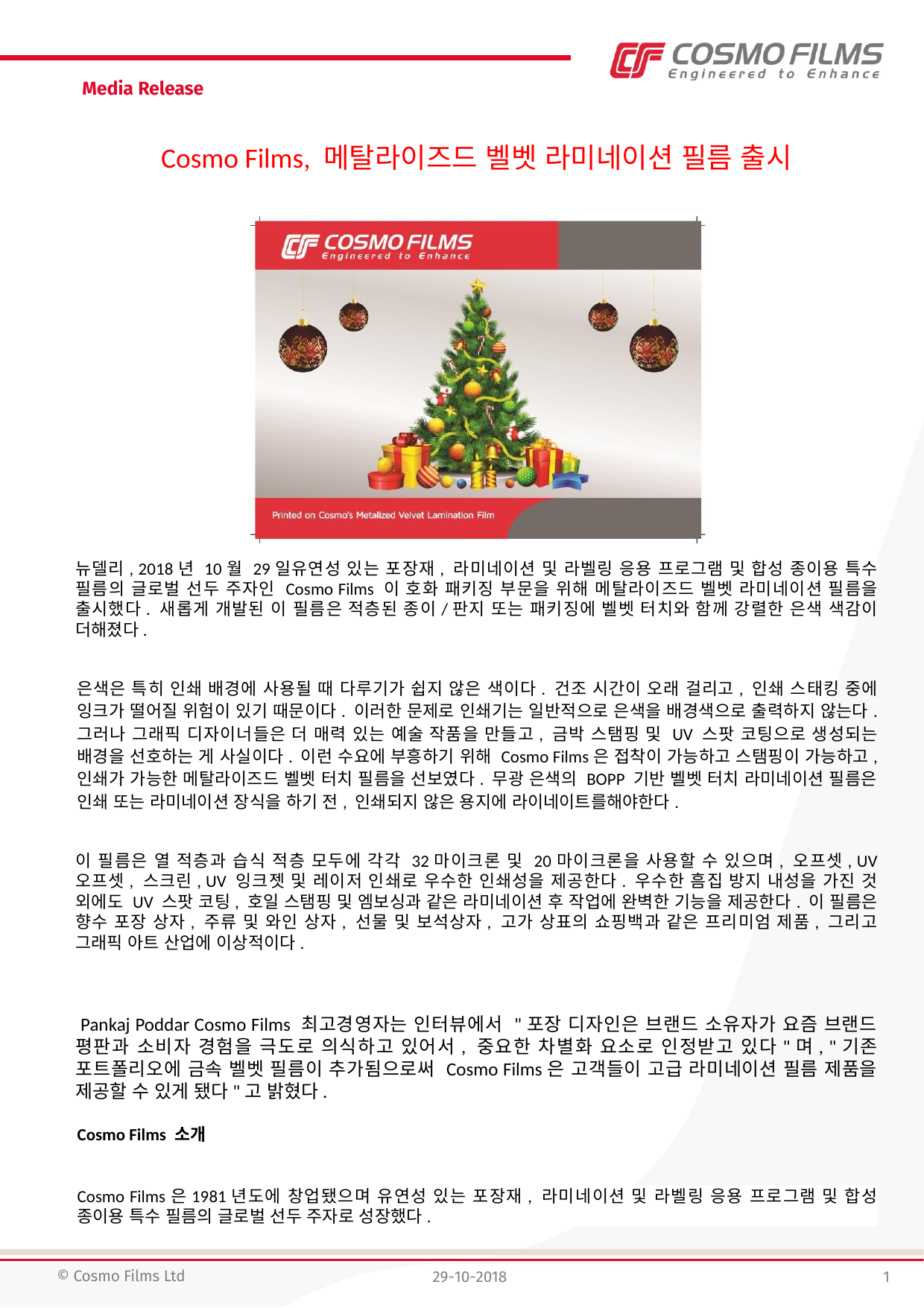

Media Release
Cosmo Films, 메탈라이즈드 벨벳 라미네이션 필름 출시

뉴델리, 2018년 10월 29일유연성 있는 포장재, 라미네이션 및 라벨링 응용 프로그램 및 합성 종이용 특수 필름의 글로벌 선두 주자인 Cosmo Films 이 호화 패키징 부문을 위해 메탈라이즈드 벨벳 라미네이션 필름을 출시했다. 새롭게 개발된 이 필름은 적층된 종이/판지 또는 패키징에 벨벳 터치와 함께 강렬한 은색 색감이 더해졌다.

은색은 특히 인쇄 배경에 사용될 때 다루기가 쉽지 않은 색이다. 건조 시간이 오래 걸리고, 인쇄 스태킹 중에 잉크가 떨어질 위험이 있기 때문이다. 이러한 문제로 인쇄기는 일반적으로 은색을 배경색으로 출력하지 않는다. 그러나 그래픽 디자이너들은 더 매력 있는 예술 작품을 만들고, 금박 스탬핑 및 UV 스팟 코팅으로 생성되는 배경을 선호하는 게 사실이다. 이런 수요에 부흥하기 위해 Cosmo Films은 접착이 가능하고 스탬핑이 가능하고, 인쇄가 가능한 메탈라이즈드 벨벳 터치 필름을 선보였다. 무광 은색의 BOPP 기반 벨벳 터치 라미네이션 필름은 인쇄 또는 라미네이션 장식을 하기 전, 인쇄되지 않은 용지에 라이네이트를해야한다.

이 필름은 열 적층과 습식 적층 모두에 각각 32마이크론 및 20마이크론을 사용할 수 있으며, 오프셋, UV 오프셋, 스크린, UV 잉크젯 및 레이저 인쇄로 우수한 인쇄성을 제공한다. 우수한 흠집 방지 내성을 가진 것 외에도 UV 스팟 코팅, 호일 스탬핑 및 엠보싱과 같은 라미네이션 후 작업에 완벽한 기능을 제공한다. 이 필름은 향수 포장 상자, 주류 및 와인 상자, 선물 및 보석상자, 고가 상표의 쇼핑백과 같은 프리미엄 제품, 그리고 그래픽 아트 산업에 이상적이다.

 Pankaj Poddar Cosmo Films 최고경영자는 인터뷰에서 "포장 디자인은 브랜드 소유자가 요즘 브랜드 평판과 소비자 경험을 극도로 의식하고 있어서, 중요한 차별화 요소로 인정받고 있다"며, "기존 포트폴리오에 금속 벨벳 필름이 추가됨으로써 Cosmo Films은 고객들이 고급 라미네이션 필름 제품을 제공할 수 있게 됐다"고 밝혔다.

Cosmo Films 소개
Cosmo Films은1981년도에 창업됐으며 유연성 있는 포장재, 라미네이션 및 라벨링 응용 프로그램 및 합성 종이용 특수 필름의 글로벌 선두 주자로 성장했다.
© Cosmo Films Ltd
29-10-2018
1